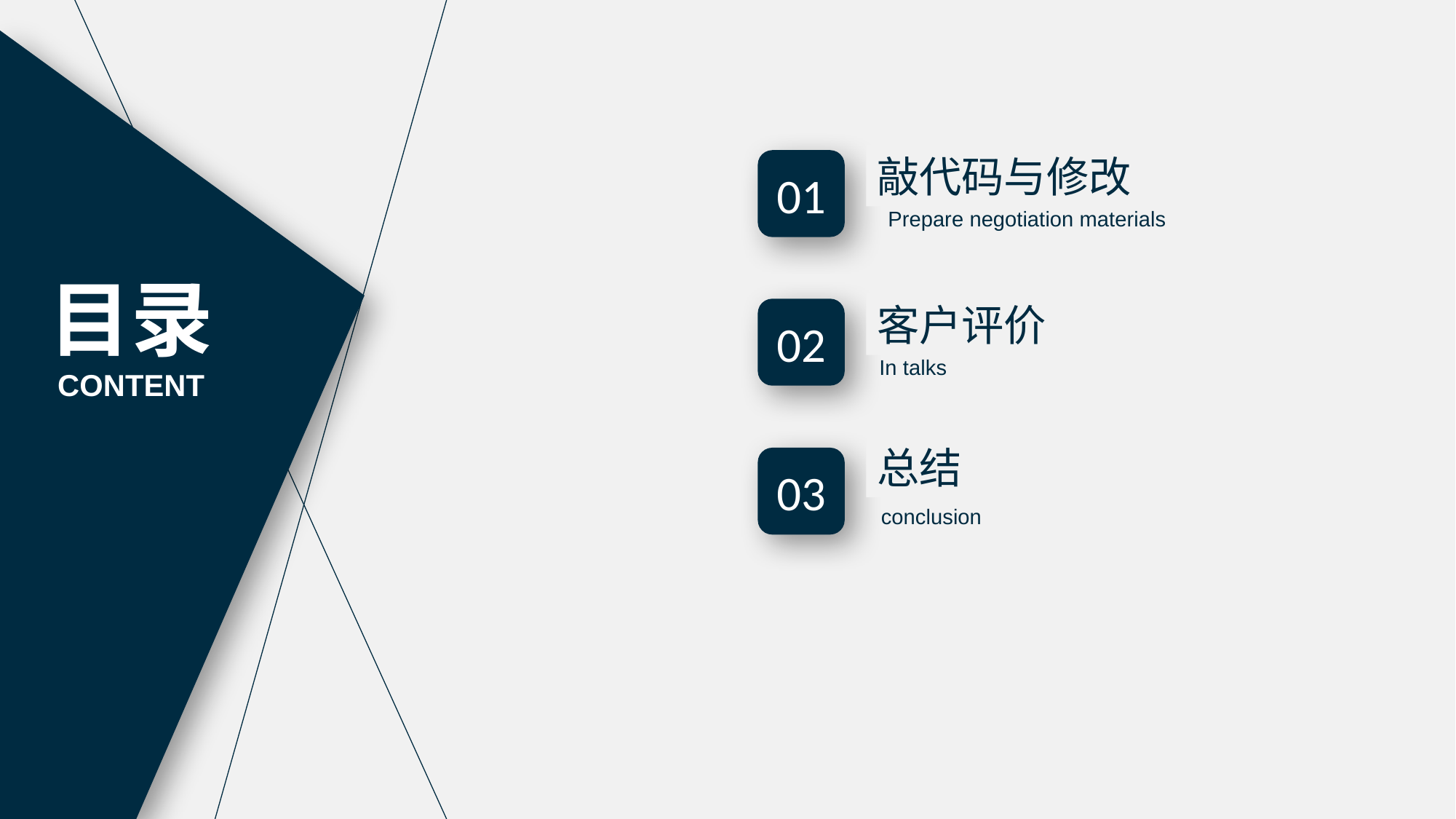

敲代码与修改

01
Prepare negotiation materials
目录
CONTENT
客户评价

02
In talks
总结

03
conclusion